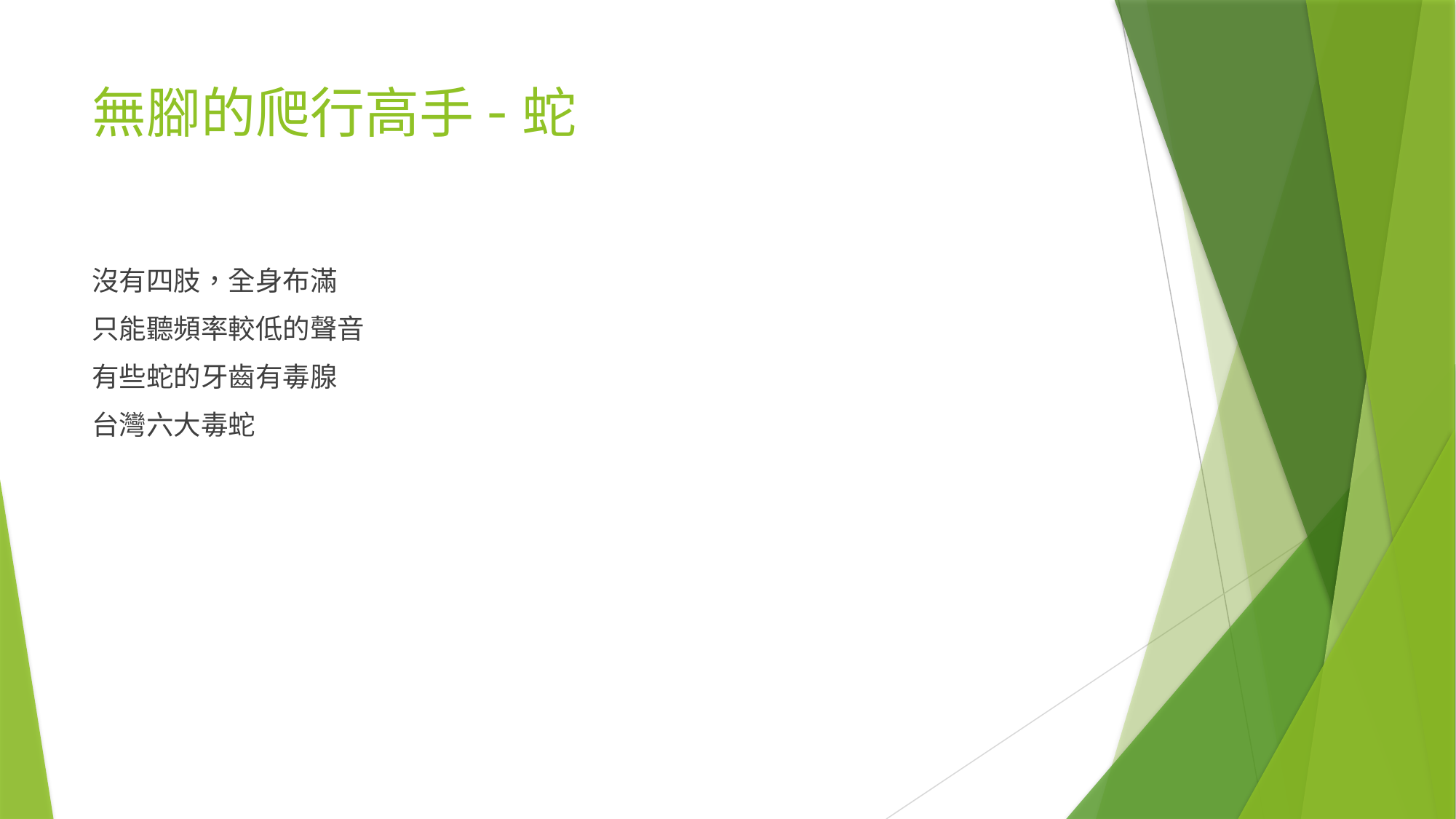

# 無腳的爬行高手-蛇
沒有四肢，全身布滿
只能聽頻率較低的聲音
有些蛇的牙齒有毒腺
台灣六大毒蛇